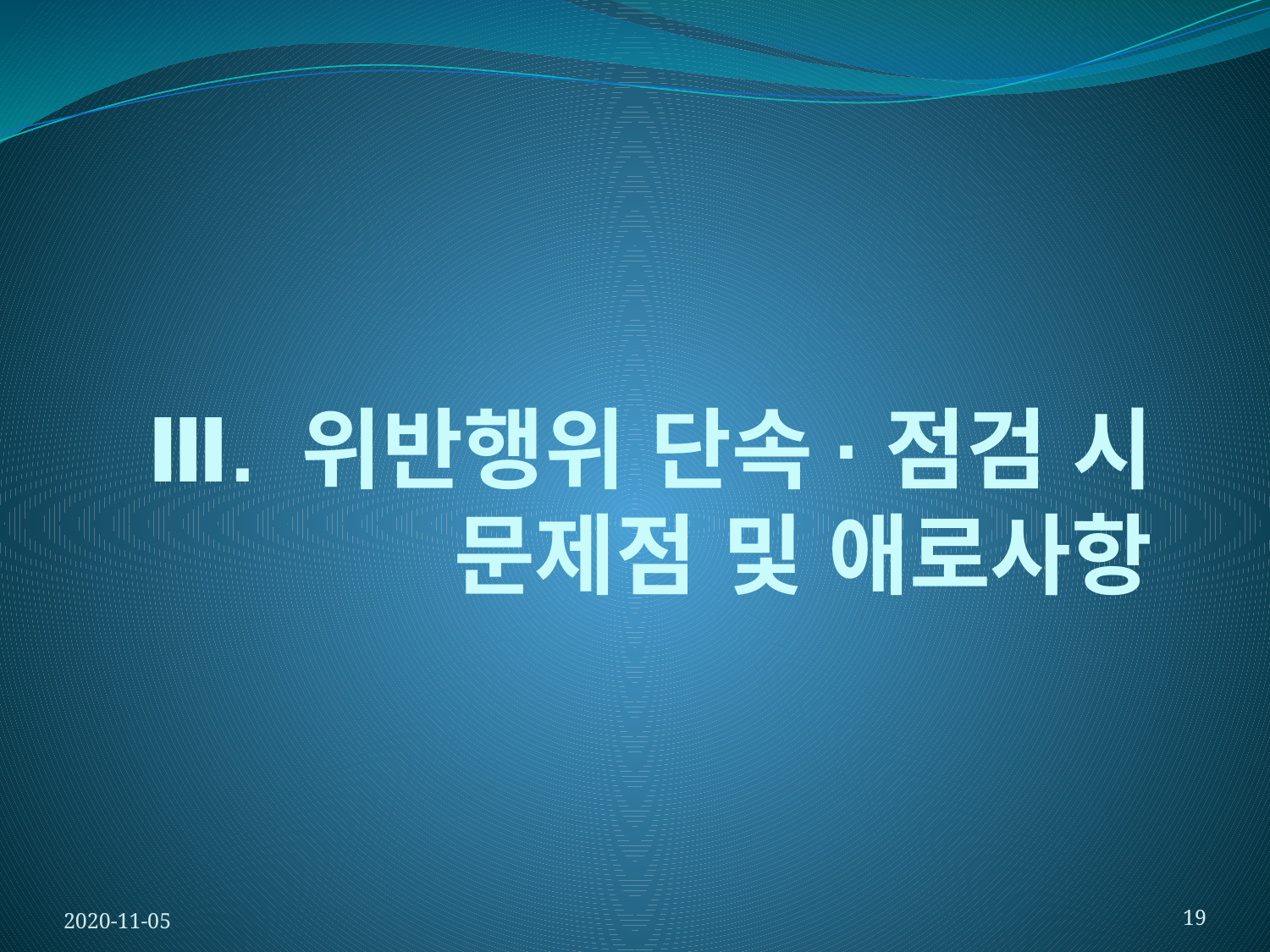

# Ⅲ. 위반행위 단속·점검 시 문제점 및 애로사항
2020-11-05
19